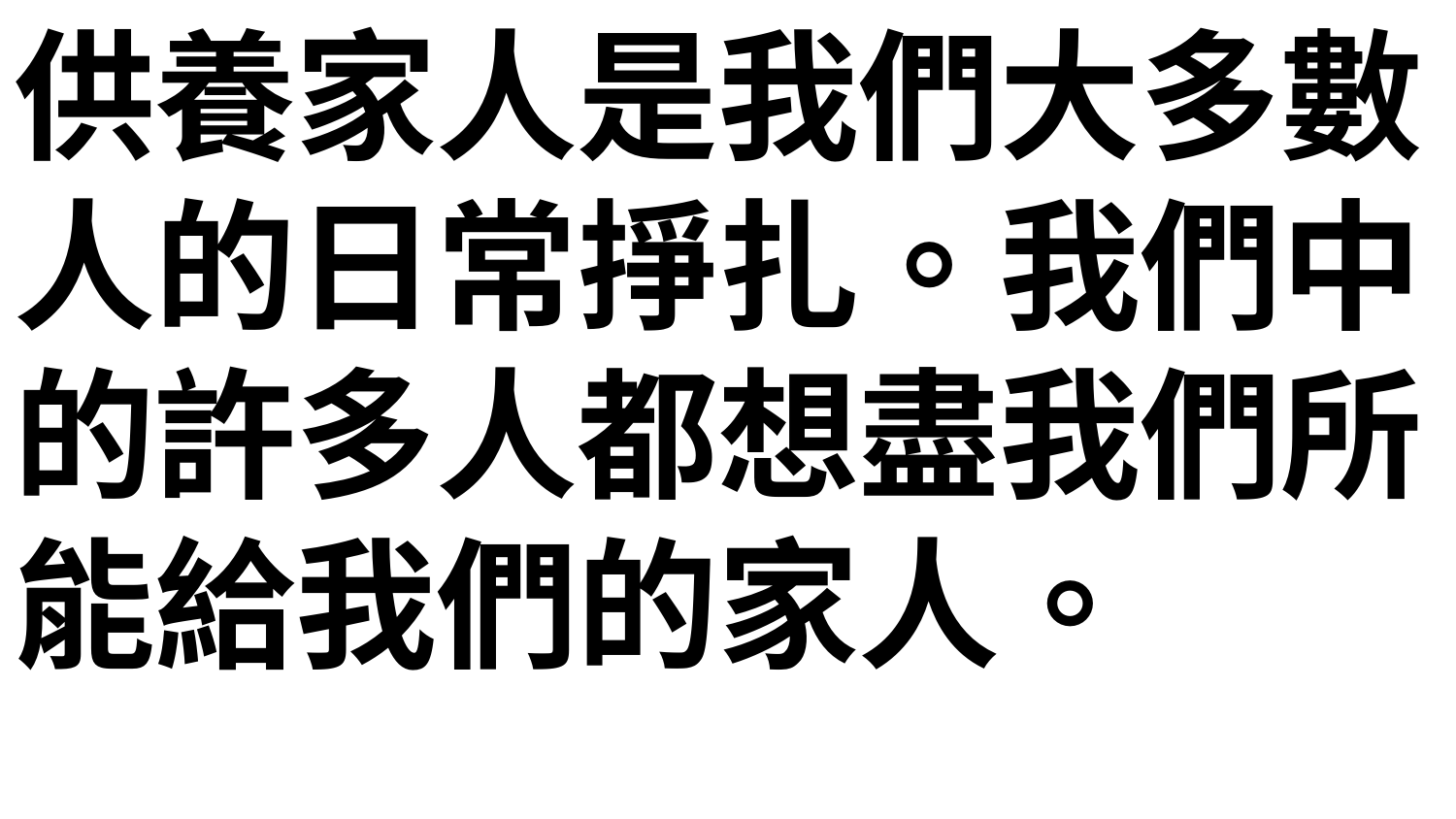

供養家人是我們大多數人的日常掙扎。我們中的許多人都想盡我們所能給我們的家人。